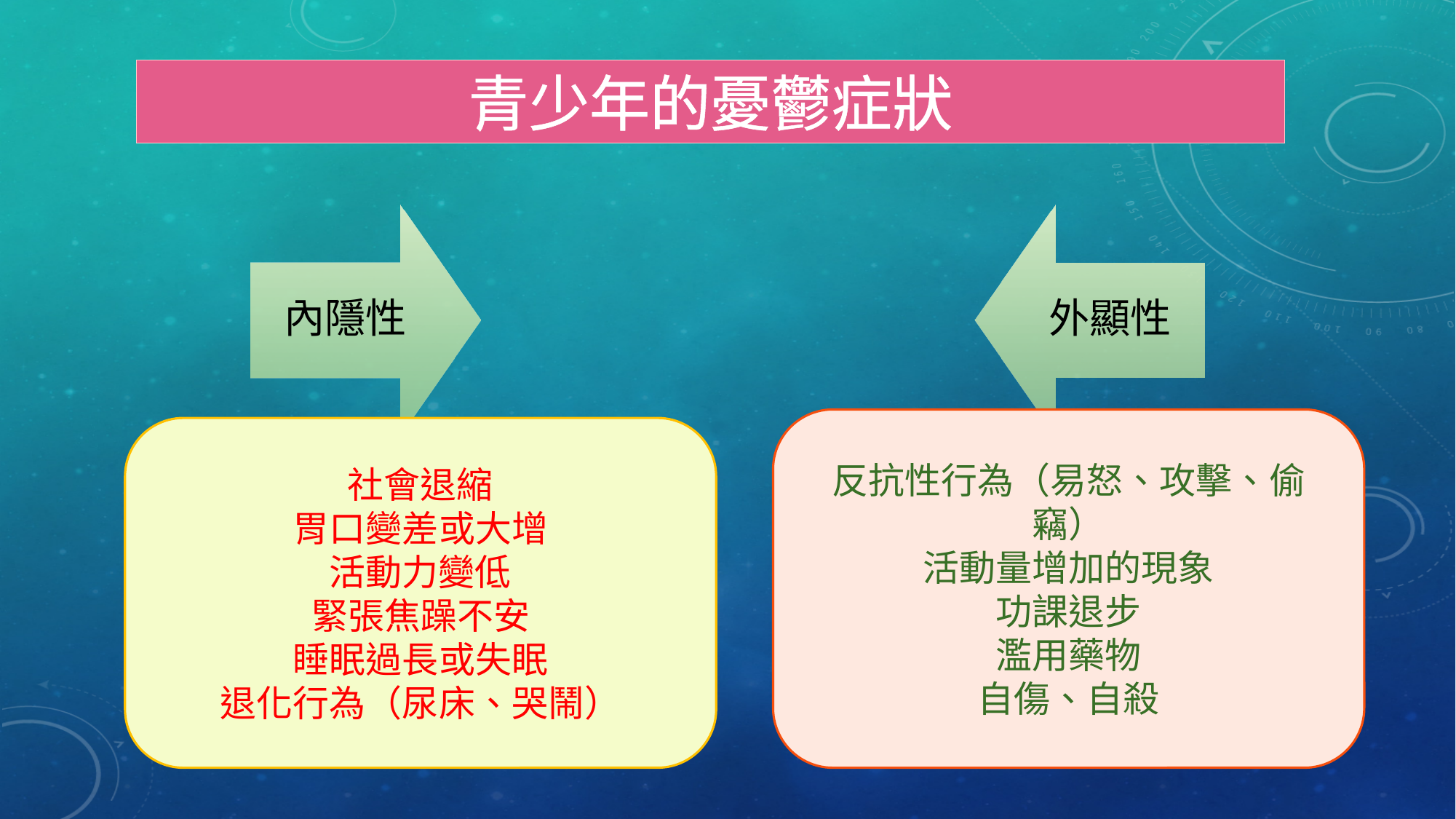

青少年的憂鬱症狀
內隱性
外顯性
反抗性行為（易怒、攻擊、偷竊）
活動量增加的現象
功課退步
濫用藥物
自傷、自殺
社會退縮
胃口變差或大增
活動力變低
緊張焦躁不安
睡眠過長或失眠
退化行為（尿床、哭鬧）